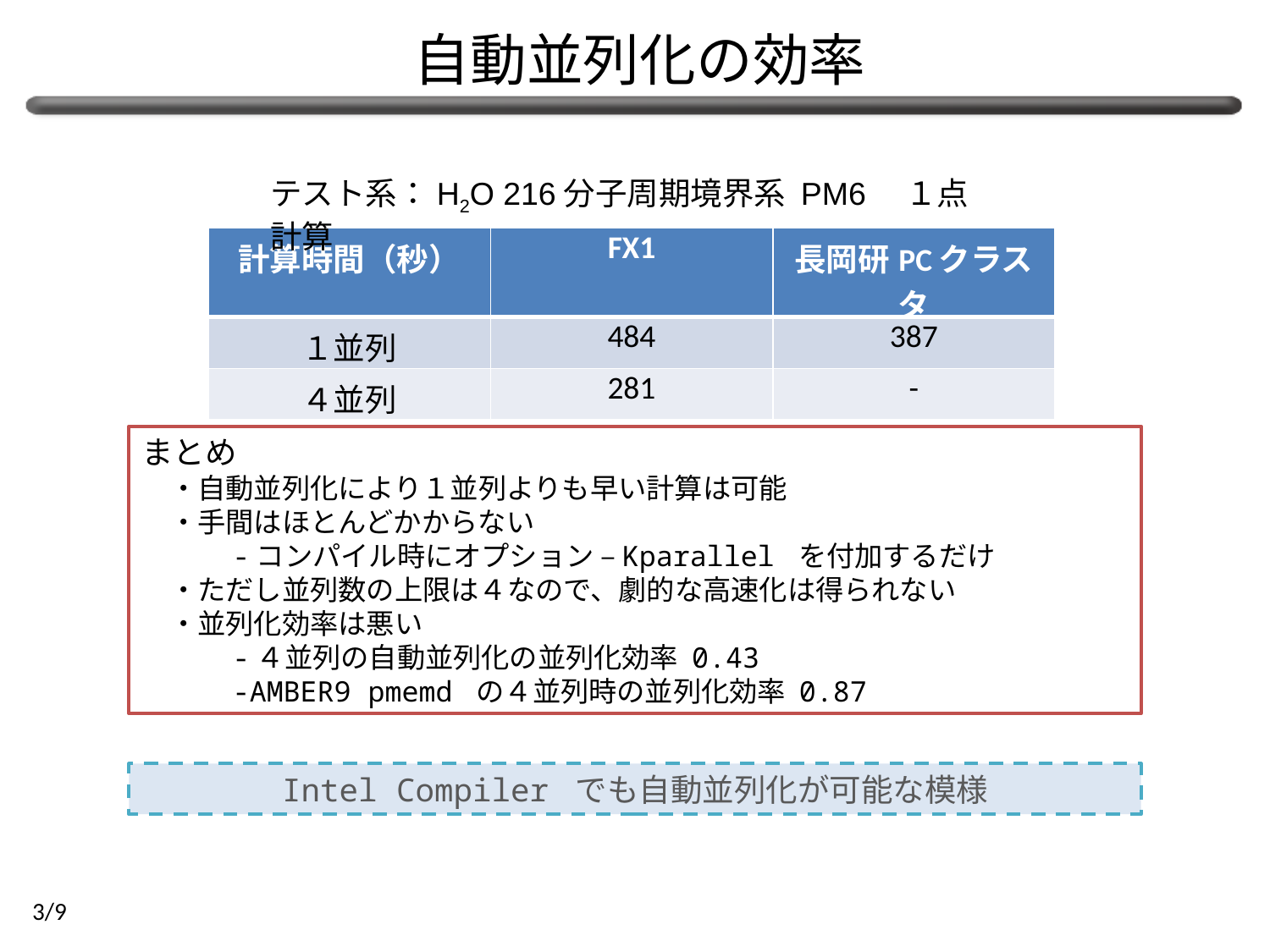

自動並列化の効率
テスト系：H2O 216分子周期境界系 PM6　１点計算
| 計算時間（秒） | FX1 | 長岡研PCクラスタ |
| --- | --- | --- |
| １並列 | 484 | 387 |
| ４並列 | 281 | - |
まとめ
　・自動並列化により１並列よりも早い計算は可能
　・手間はほとんどかからない
　　　-コンパイル時にオプション –Kparallel を付加するだけ
　・ただし並列数の上限は４なので、劇的な高速化は得られない
　・並列化効率は悪い
　　　-４並列の自動並列化の並列化効率 0.43
　　　-AMBER9 pmemd の４並列時の並列化効率 0.87
Intel Compiler でも自動並列化が可能な模様
3/9